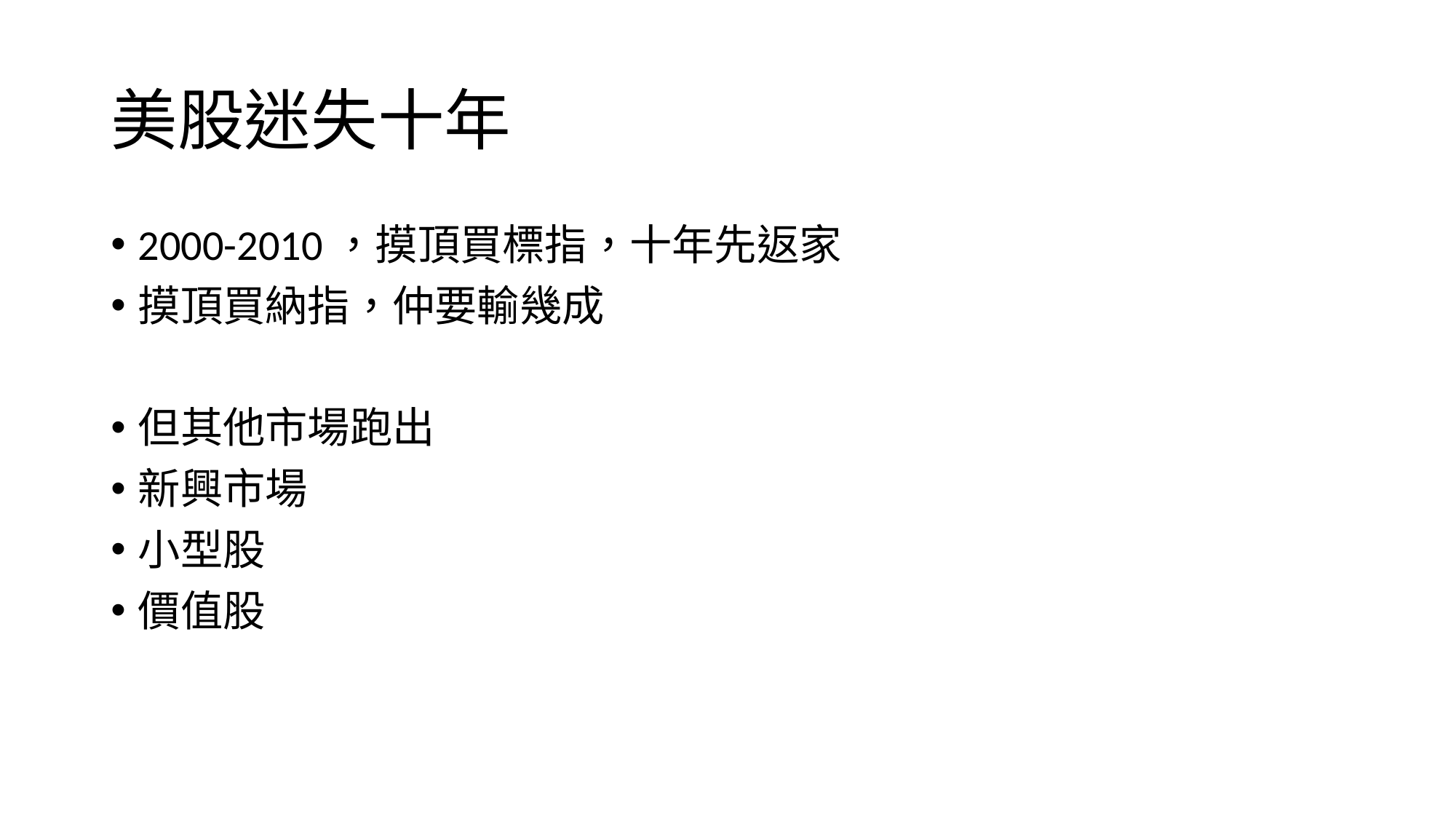

# 美股迷失十年
2000-2010，摸頂買標指，十年先返家
摸頂買納指，仲要輸幾成

但其他市場跑出
新興市場
小型股
價值股